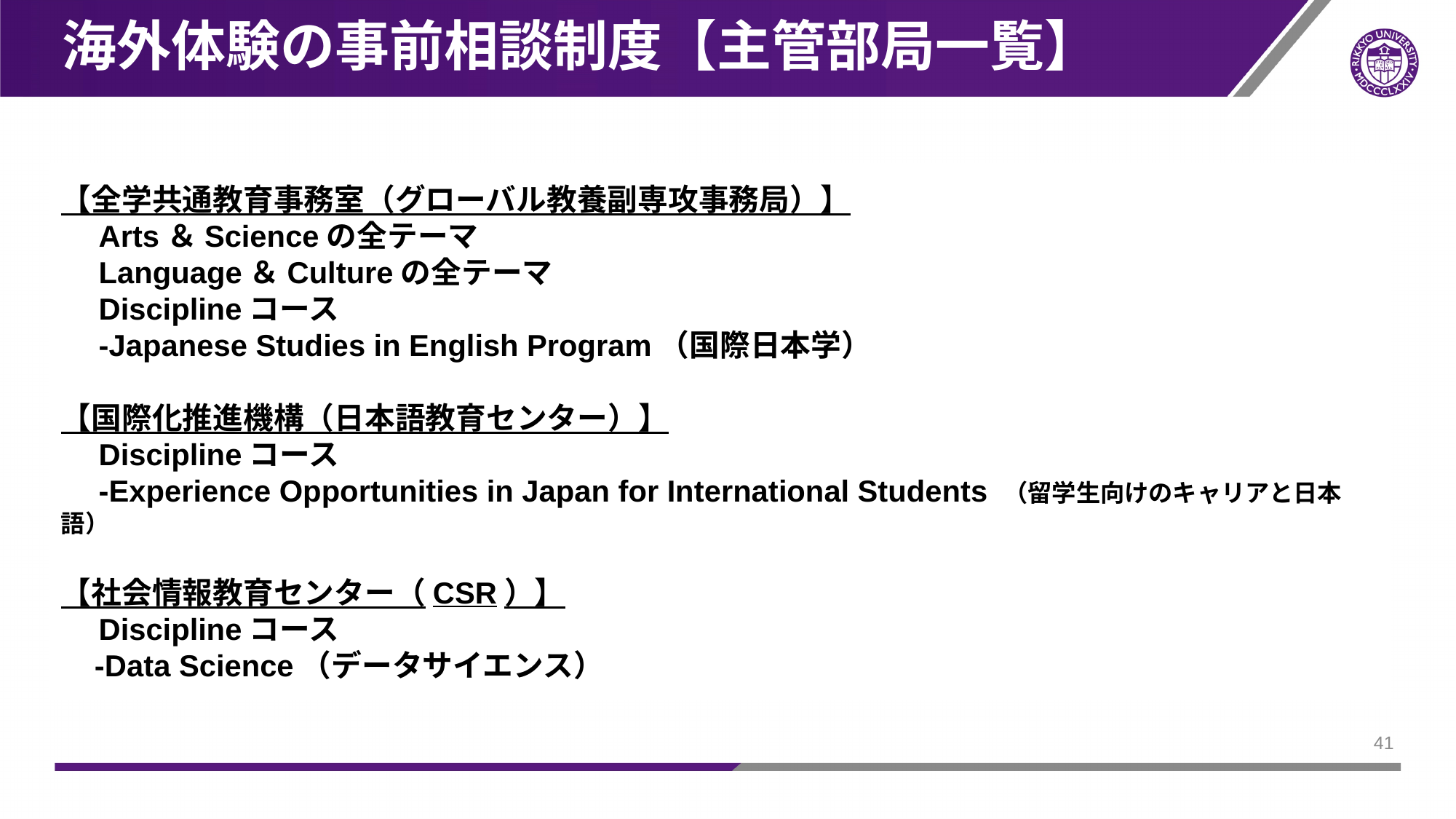

# 海外体験の事前相談制度【主管部局一覧】
【全学共通教育事務室（グローバル教養副専攻事務局）】
　Arts＆Scienceの全テーマ
　Language＆Cultureの全テーマ
　Disciplineコース
　-Japanese Studies in English Program（国際日本学）

【国際化推進機構（日本語教育センター）】
　Disciplineコース
　-Experience Opportunities in Japan for International Students （留学生向けのキャリアと日本語）

【社会情報教育センター（CSR）】
　Disciplineコース
    -Data Science（データサイエンス）
41